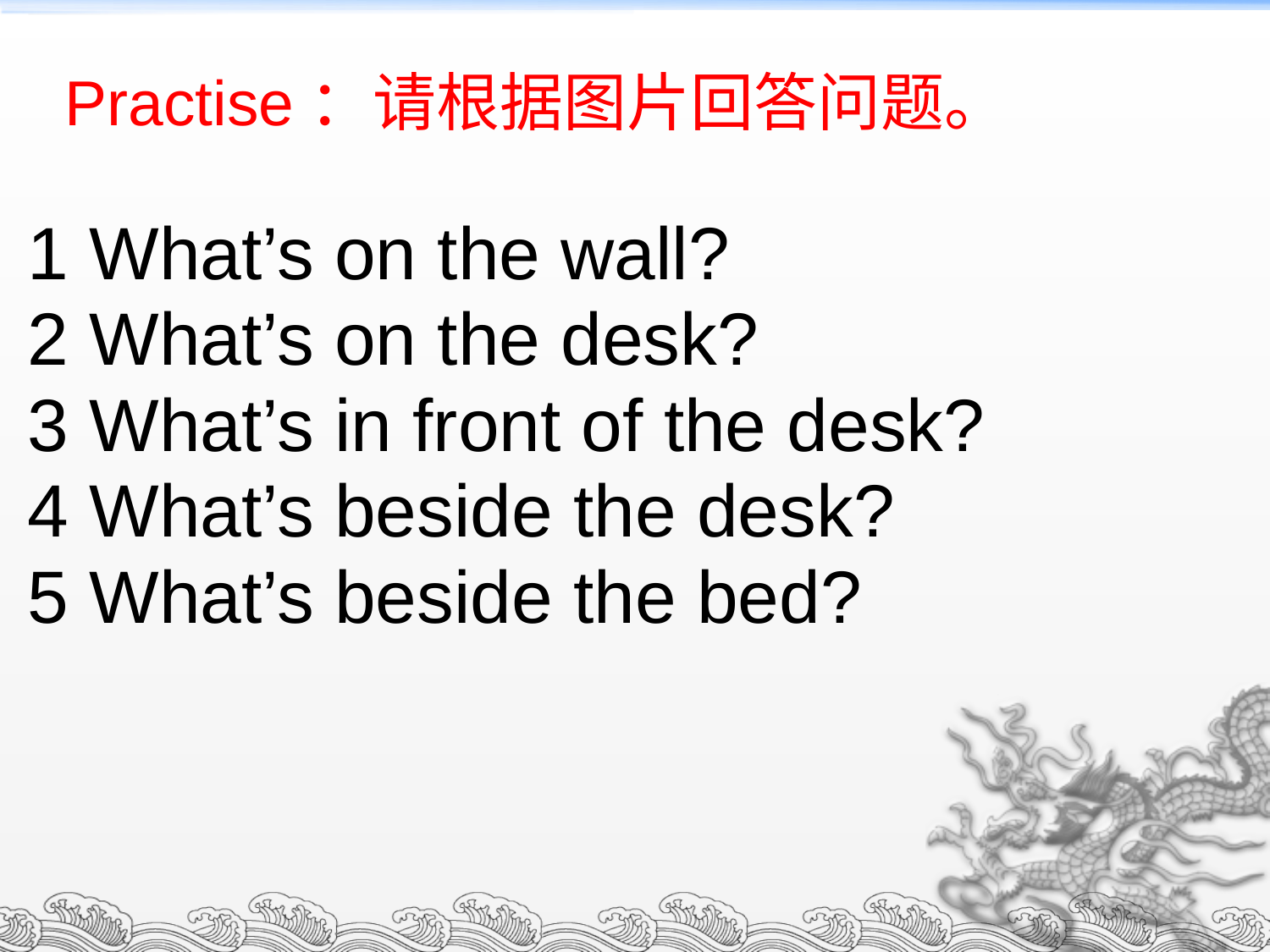

Practise：请根据图片回答问题。
1 What’s on the wall?
2 What’s on the desk?
3 What’s in front of the desk?
4 What’s beside the desk?
5 What’s beside the bed?